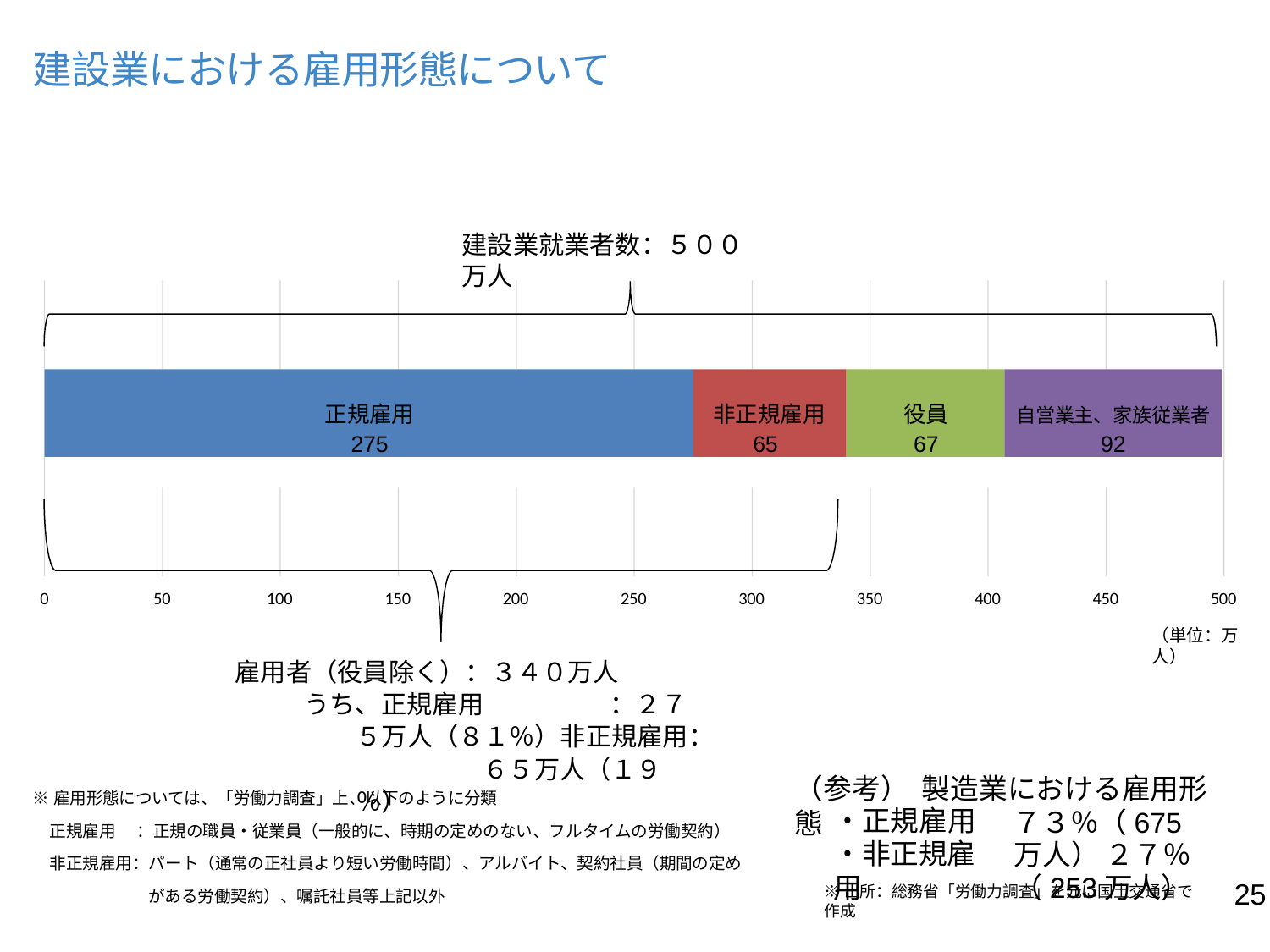

# 建設業における雇用形態について
建設業就業者数：５００万人

正規雇用 275

非正規雇用 65

役員 67

自営業主、家族従業者
92

0
50
100
150
200
250
300
350
400
450
500
（単位：万人）
雇用者（役員除く）：３４０万人
うち、正規雇用	：２７５万人（８１％）非正規雇用：	６５万人（１９％）
（参考）	製造業における雇用形態
※雇用形態については、「労働力調査」上、以下のように分類
・正規雇用
・非正規雇用
７３％（675万人） ２７％（253万人）
正規雇用	：正規の職員・従業員（一般的に、時期の定めのない、フルタイムの労働契約）
非正規雇用：パート（通常の正社員より短い労働時間）、アルバイト、契約社員（期間の定め
25
※出所：総務省「労働力調査」を元に国土交通省で作成
がある労働契約）、嘱託社員等上記以外